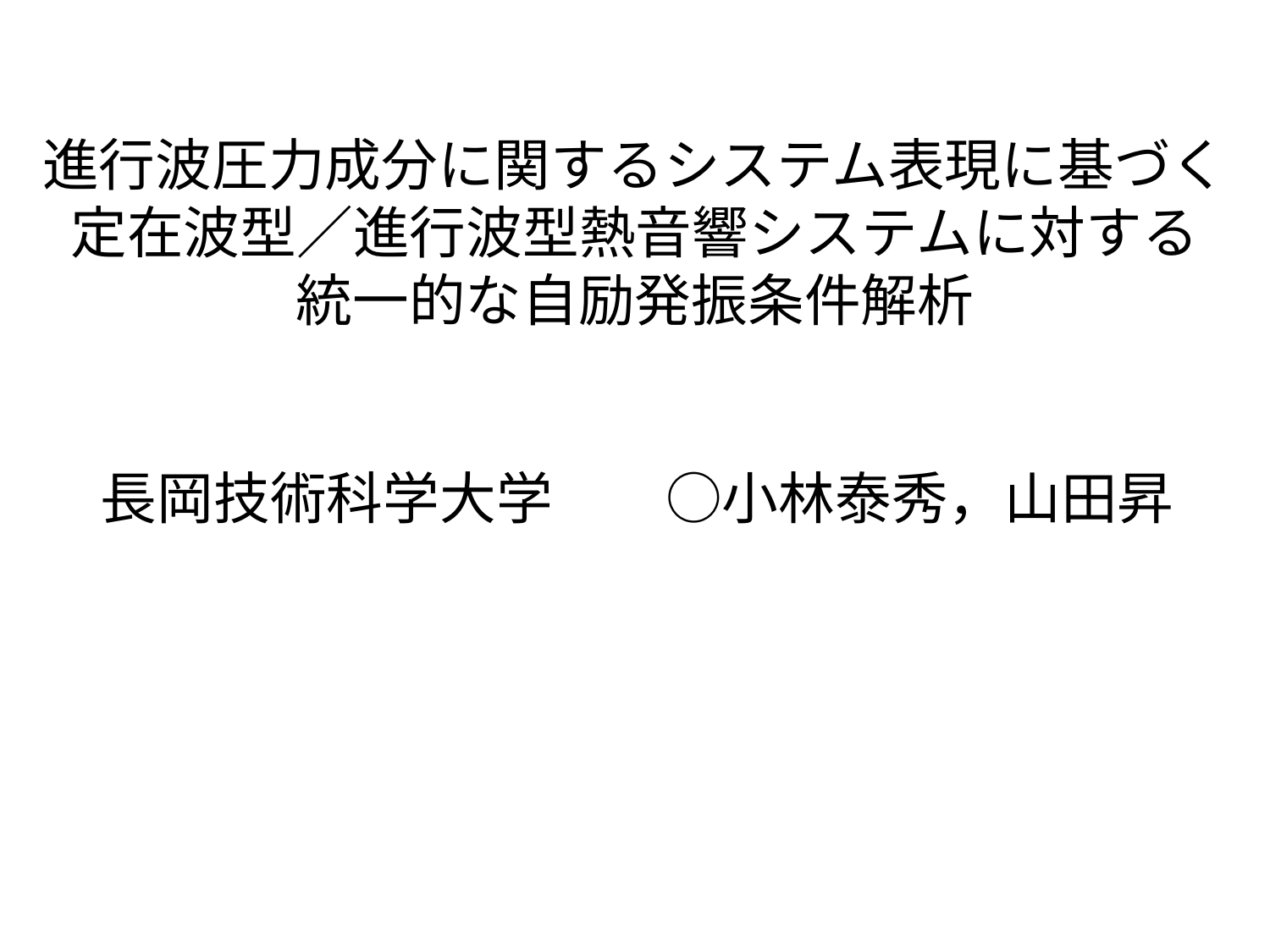

# 進行波圧力成分に関するシステム表現に基づく 定在波型／進行波型熱音響システムに対する 統一的な自励発振条件解析
長岡技術科学大学　　○小林泰秀，山田昇